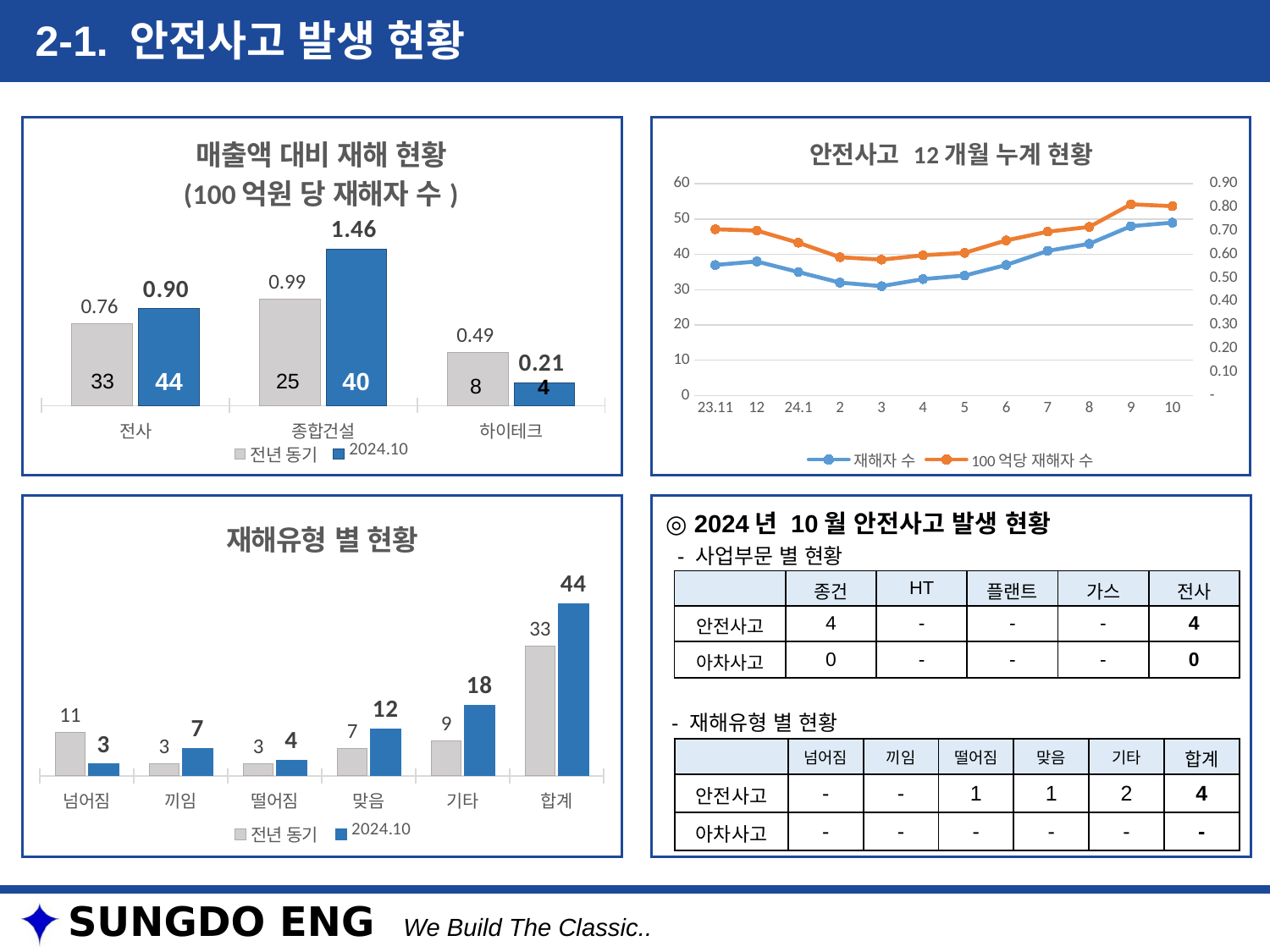

2-1. 안전사고 발생 현황

### Chart: 안전사고 12개월 누계 현황

| Category | 재해자 수 | 100억당 재해자 수 |
|---|---|---|
| 23.11 | 37.0 | 0.706850289825961 |
| 12 | 38.0 | 0.7012020690460394 |
| 24.1 | 35.0 | 0.6497097168776987 |
| 2 | 32.0 | 0.5881018333362058 |
| 3 | 31.0 | 0.5775289439852737 |
| 4 | 33.0 | 0.5962295438860161 |
| 5 | 34.0 | 0.6063799119808865 |
| 6 | 37.0 | 0.6593465493760108 |
| 7 | 41.0 | 0.6966399092494338 |
| 8 | 43.0 | 0.7168440015728076 |
| 9 | 48.0 | 0.8129134849407545 |
| 10 | 49.0 | 0.8051361305241891 |

### Chart: 매출액 대비 재해 현황
(100억원 당 재해자 수)

| Category | 전년 동기 | 2024.10 |
|---|---|---|
| 전사 | 0.7630792347950484 | 0.9015785224431668 |
| 종합건설 | 0.988956476923601 | 1.4580833530056319 |
| 하이테크 | 0.49484845376531955 | 0.21167773232913828 |
44
40
33
25
8
4

### Chart: 재해유형 별 현황

| Category | 전년 동기 | 2024.10 |
|---|---|---|
| 넘어짐 | 11.0 | 3.0 |
| 끼임 | 3.0 | 7.0 |
| 떨어짐 | 3.0 | 4.0 |
| 맞음 | 7.0 | 12.0 |
| 기타 | 9.0 | 18.0 |
| 합계 | 33.0 | 44.0 |
◎ 2024년 10월 안전사고 발생 현황
  - 사업부문 별 현황

 - 재해유형 별 현황

|  | 종건 | HT | 플랜트 | 가스 | 전사 |
| --- | --- | --- | --- | --- | --- |
| 안전사고 | 4 | - | - | - | 4 |
| 아차사고 | 0 | - | - | - | 0 |
|  | 넘어짐 | 끼임 | 떨어짐 | 맞음 | 기타 | 합계 |
| --- | --- | --- | --- | --- | --- | --- |
| 안전사고 | - | - | 1 | 1 | 2 | 4 |
| 아차사고 | - | - | - | - | - | - |